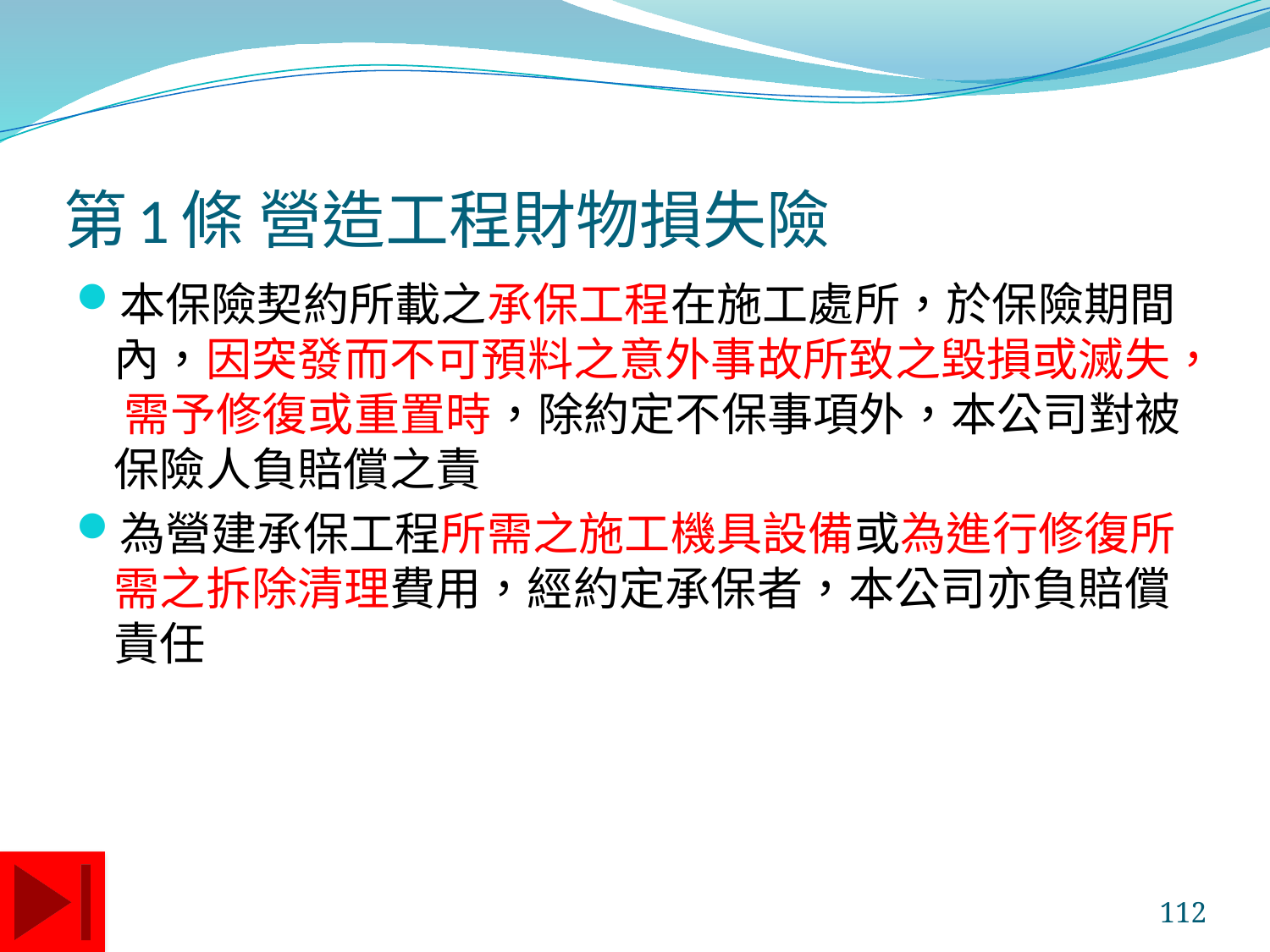

# 第1條 營造工程財物損失險
本保險契約所載之承保工程在施工處所，於保險期間 內，因突發而不可預料之意外事故所致之毀損或滅失， 需予修復或重置時，除約定不保事項外，本公司對被保險人負賠償之責
為營建承保工程所需之施工機具設備或為進行修復所需之拆除清理費用，經約定承保者，本公司亦負賠償責任

112